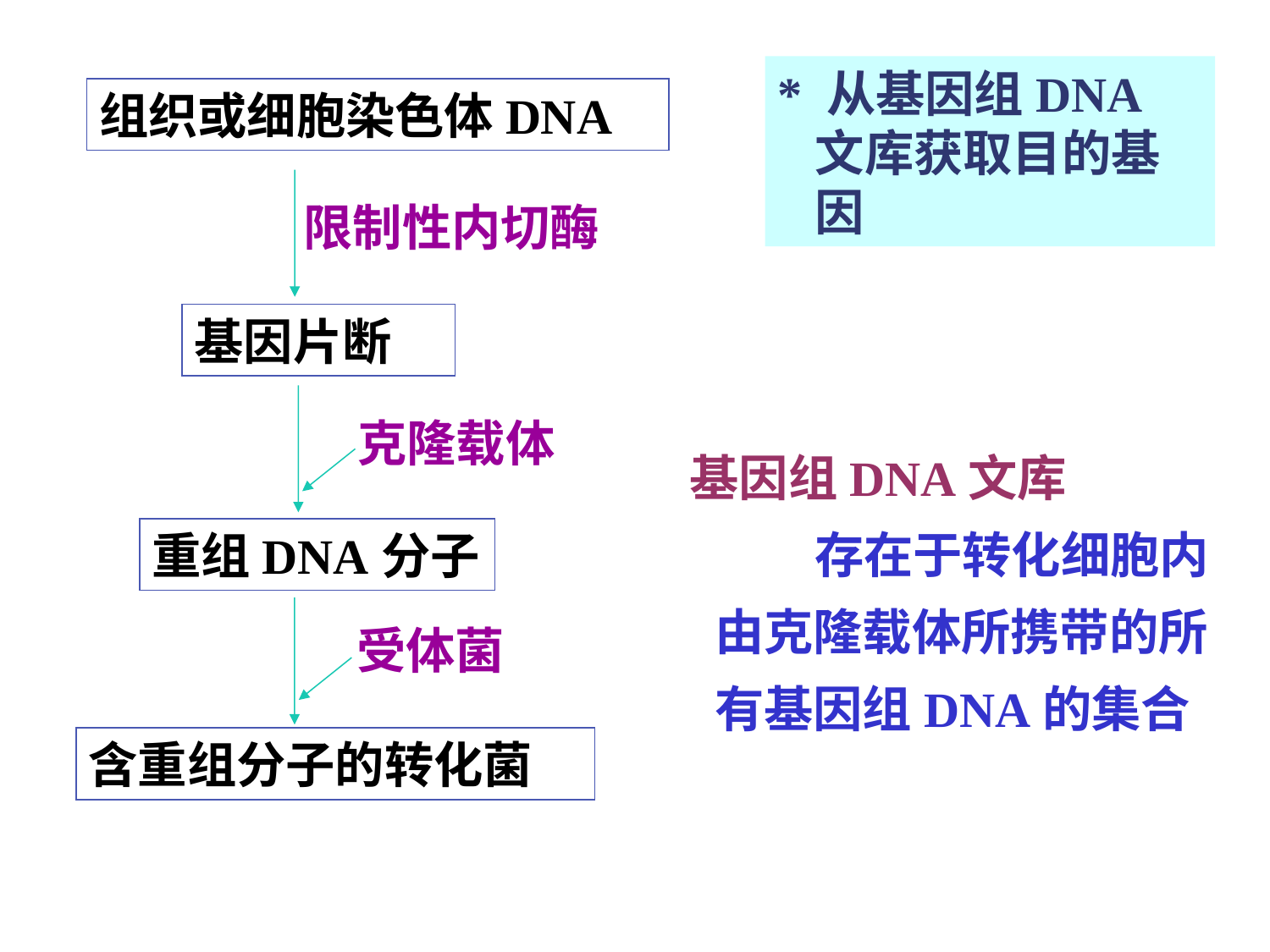

* 从基因组DNA文库获取目的基因
组织或细胞染色体DNA

限制性内切酶
基因片断

克隆载体
基因组DNA文库
存在于转化细胞内由克隆载体所携带的所有基因组DNA的集合

重组DNA分子

受体菌

含重组分子的转化菌